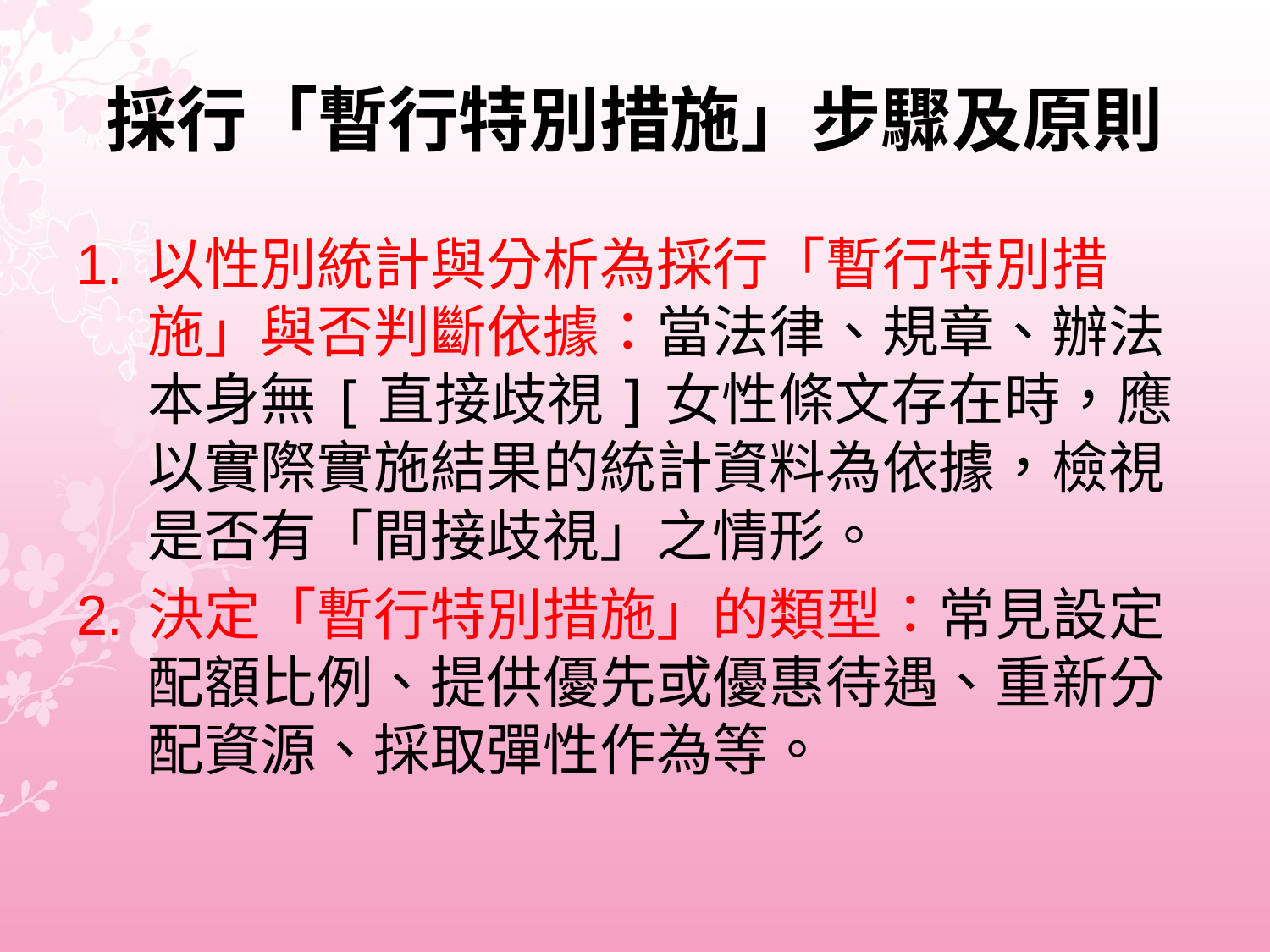

# 採行「暫行特別措施」步驟及原則
以性別統計與分析為採行「暫行特別措施」與否判斷依據：當法律、規章、辦法本身無[直接歧視]女性條文存在時，應以實際實施結果的統計資料為依據，檢視是否有「間接歧視」之情形。
決定「暫行特別措施」的類型：常見設定配額比例、提供優先或優惠待遇、重新分配資源、採取彈性作為等。